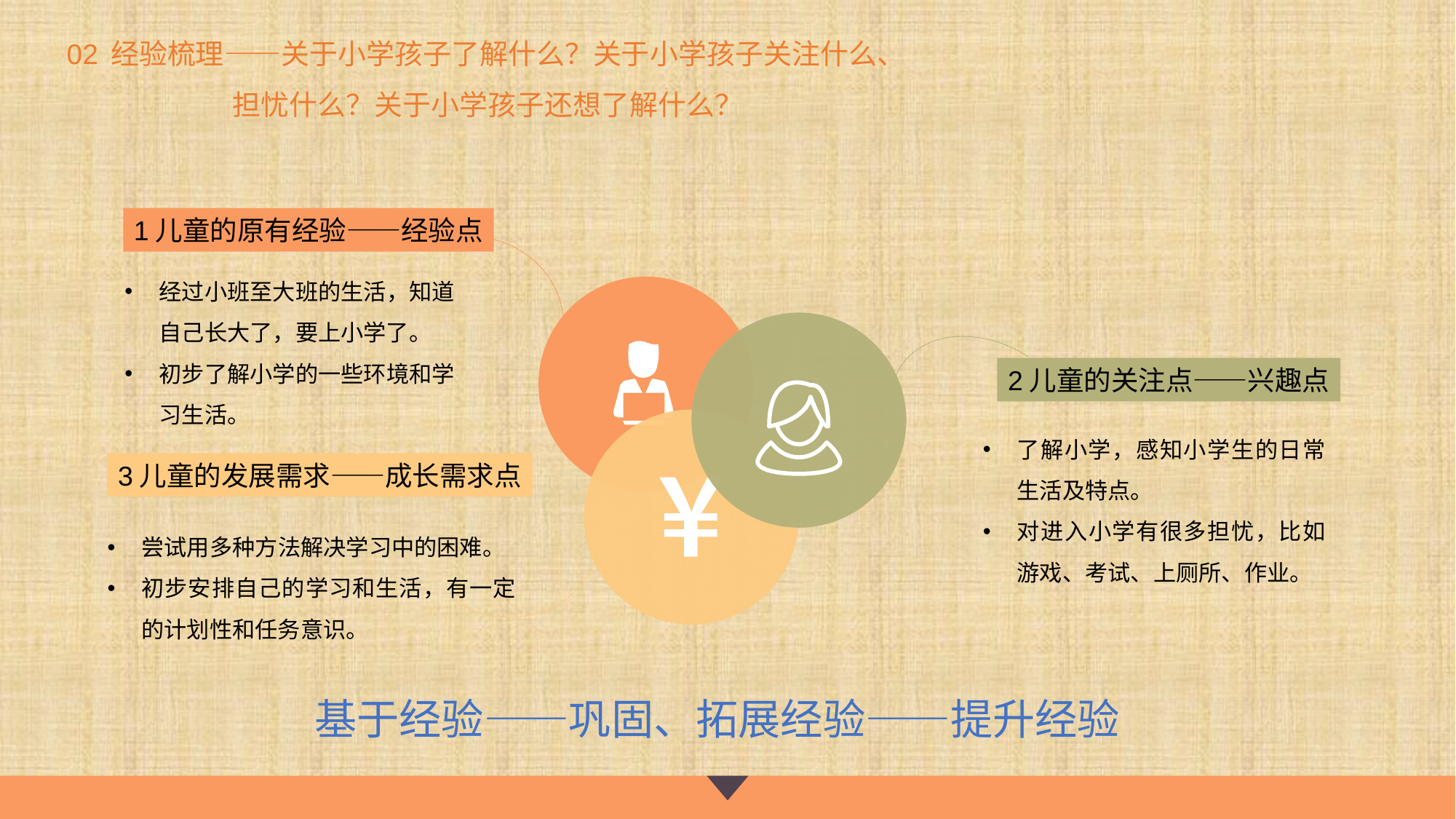

# 02 经验梳理——关于小学孩子了解什么？关于小学孩子关注什么、 担忧什么？关于小学孩子还想了解什么？
1儿童的原有经验——经验点

经过小班至大班的生活，知道自己长大了，要上小学了。
初步了解小学的一些环境和学习生活。

2儿童的关注点——兴趣点

了解小学，感知小学生的日常生活及特点。
对进入小学有很多担忧，比如游戏、考试、上厕所、作业。

3儿童的发展需求——成长需求点

尝试用多种方法解决学习中的困难。
初步安排自己的学习和生活，有一定的计划性和任务意识。
基于经验——巩固、拓展经验——提升经验